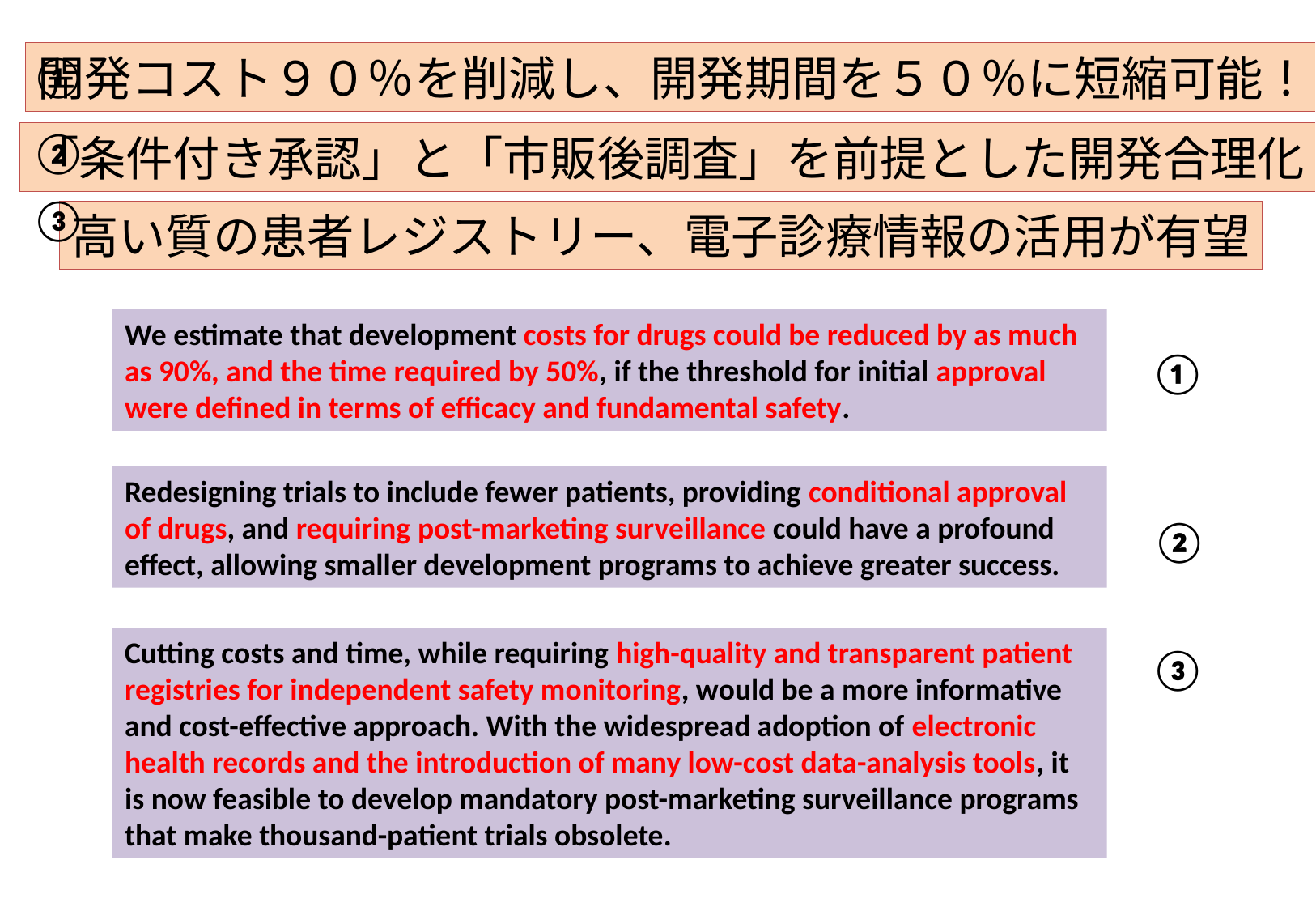

開発コスト９０％を削減し、開発期間を５０％に短縮可能！
①
②
「条件付き承認」と「市販後調査」を前提とした開発合理化
③
高い質の患者レジストリー、電子診療情報の活用が有望
We estimate that development costs for drugs could be reduced by as much as 90%, and the time required by 50%, if the threshold for initial approval were defined in terms of efficacy and fundamental safety.
①
Redesigning trials to include fewer patients, providing conditional approval of drugs, and requiring post-marketing surveillance could have a profound effect, allowing smaller development programs to achieve greater success.
②
Cutting costs and time, while requiring high-quality and transparent patient registries for independent safety monitoring, would be a more informative and cost-effective approach. With the widespread adoption of electronic health records and the introduction of many low-cost data-analysis tools, it is now feasible to develop mandatory post-marketing surveillance programs that make thousand-patient trials obsolete.
③